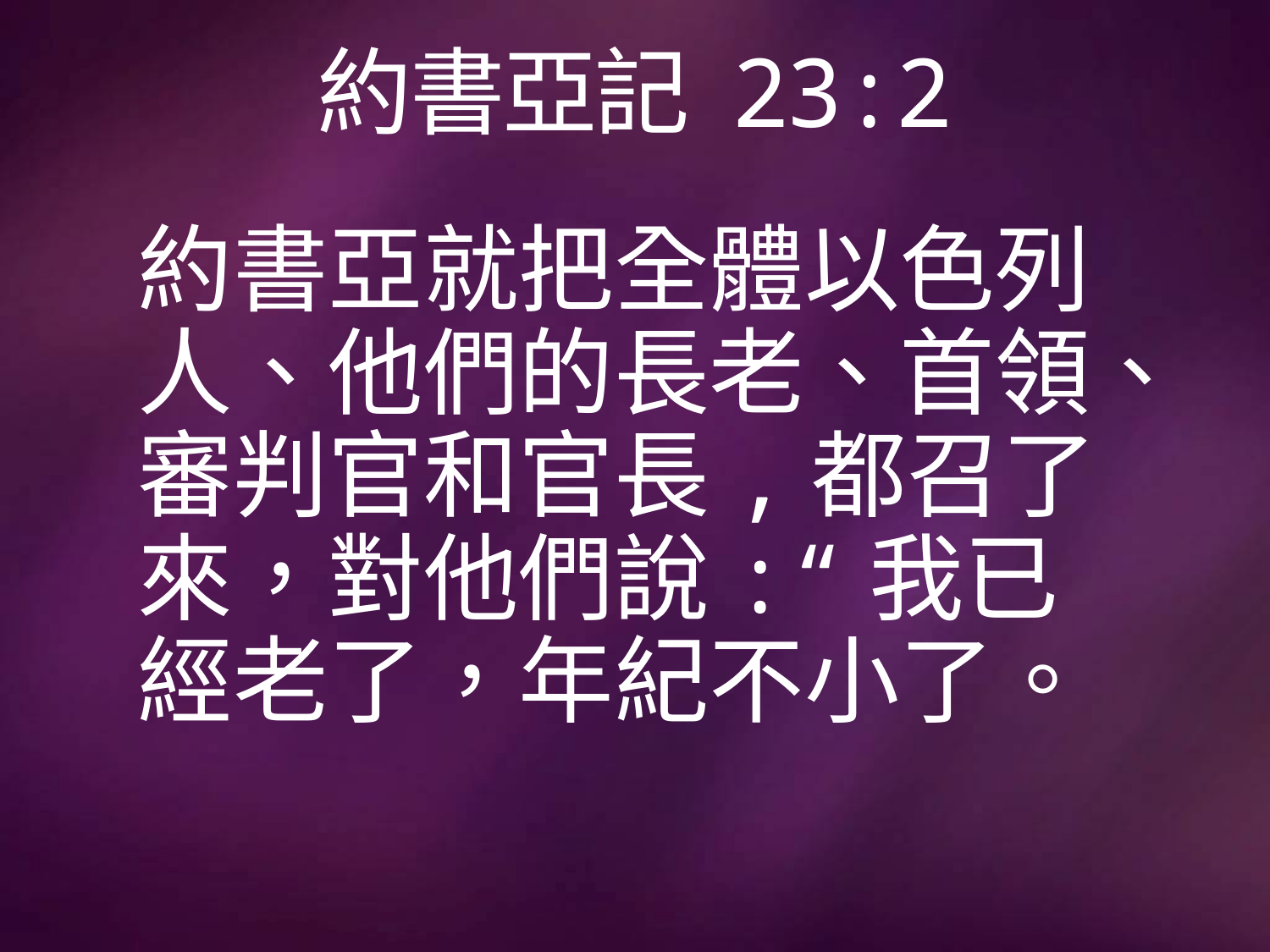

# 約書亞記 23:2
約書亞就把全體以色列人、他們的長老、首領、審判官和官長,都召了來，對他們說:“我已經老了，年紀不小了。